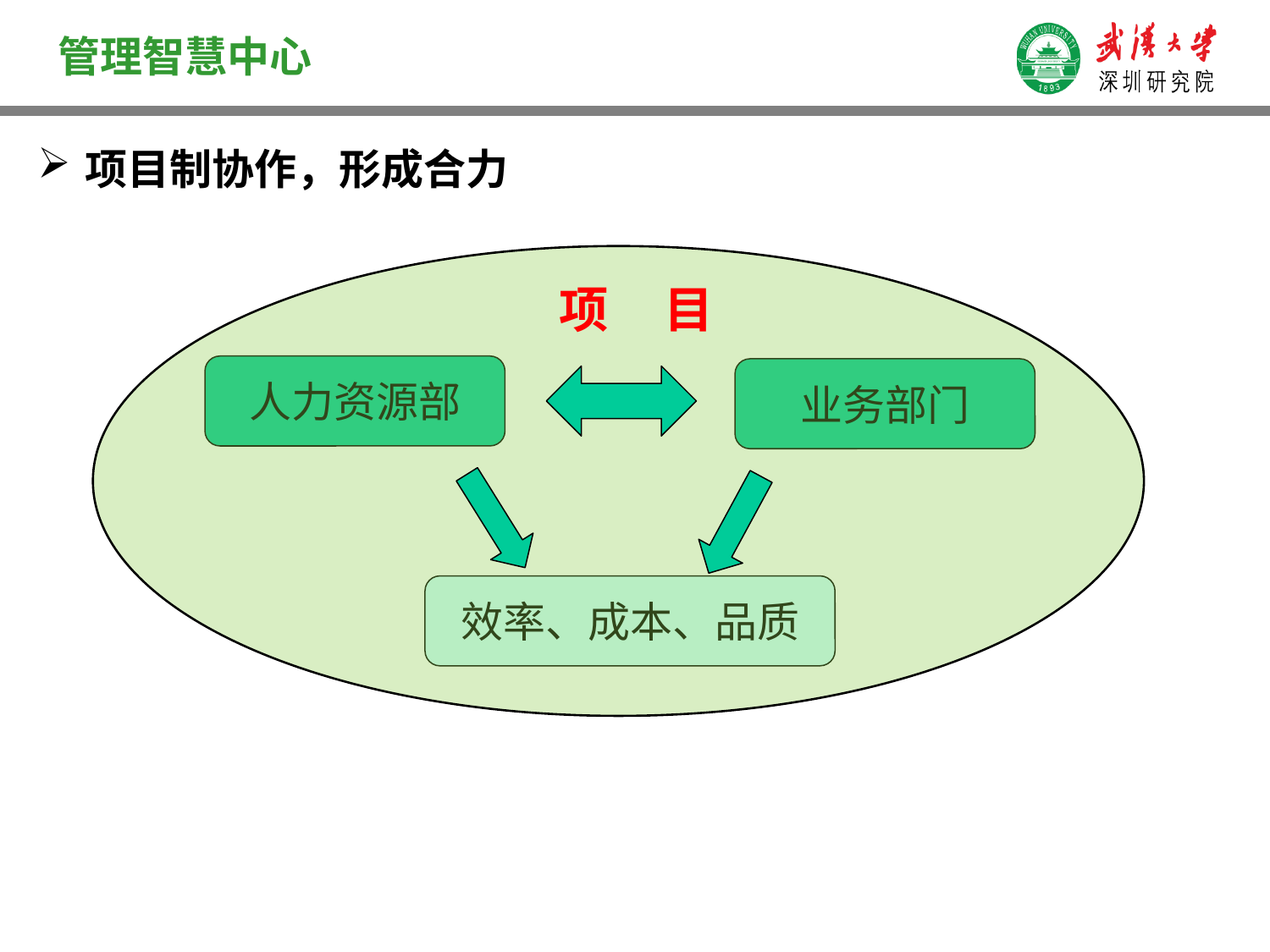

# 项目制协作，形成合力

项     目
人力资源部
业务部门

效率、成本、品质